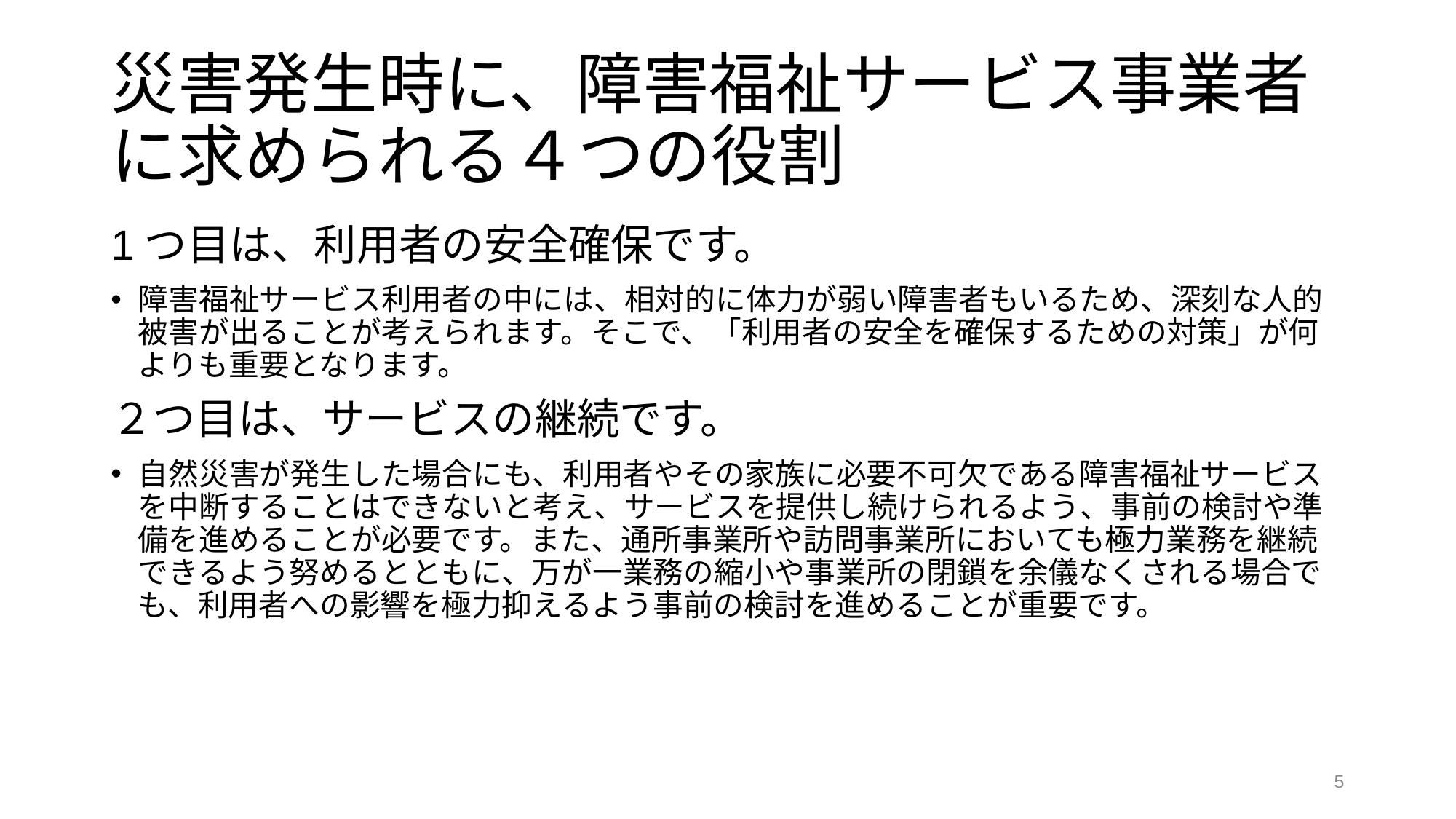

# 災害発生時に、障害福祉サービス事業者に求められる４つの役割
1つ目は、利用者の安全確保です。
障害福祉サービス利用者の中には、相対的に体⼒が弱い障害者もいるため、深刻な人的被害が出ることが考えられます。そこで、「利用者の安全を確保するための対策」が何よりも重要となります。
２つ目は、サービスの継続です。
自然災害が発生した場合にも、利用者やその家族に必要不可欠である障害福祉サービスを中断することはできないと考え、サービスを提供し続けられるよう、事前の検討や準備を進めることが必要です。また、通所事業所や訪問事業所においても極⼒業務を継続できるよう努めるとともに、万が一業務の縮⼩や事業所の閉鎖を余儀なくされる場合でも、利用者への影響を極⼒抑えるよう事前の検討を進めることが重要です。

5